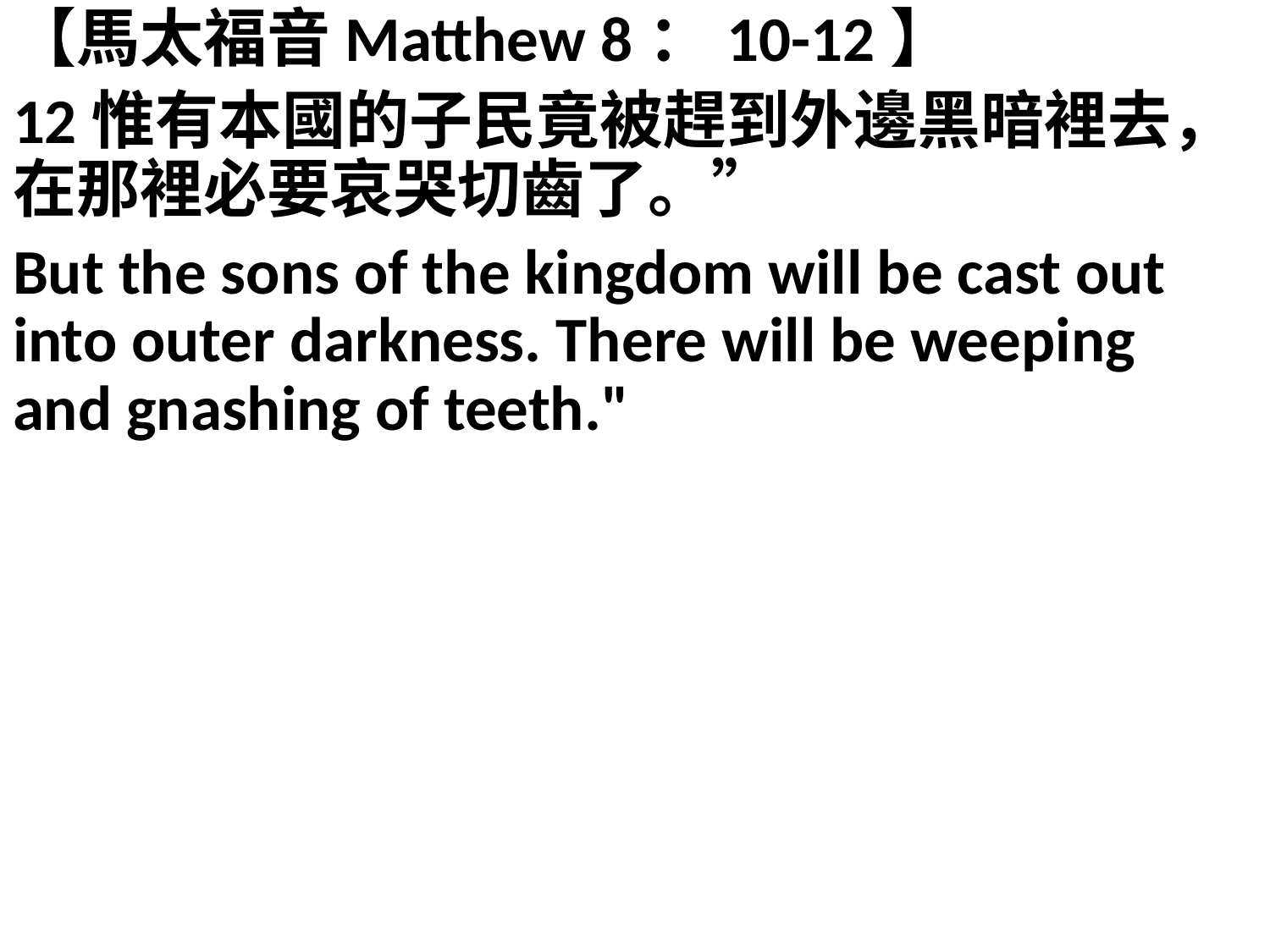

【馬太福音Matthew 8：10-12】
12惟有本國的子民竟被趕到外邊黑暗裡去，在那裡必要哀哭切齒了。”
But the sons of the kingdom will be cast out into outer darkness. There will be weeping and gnashing of teeth."